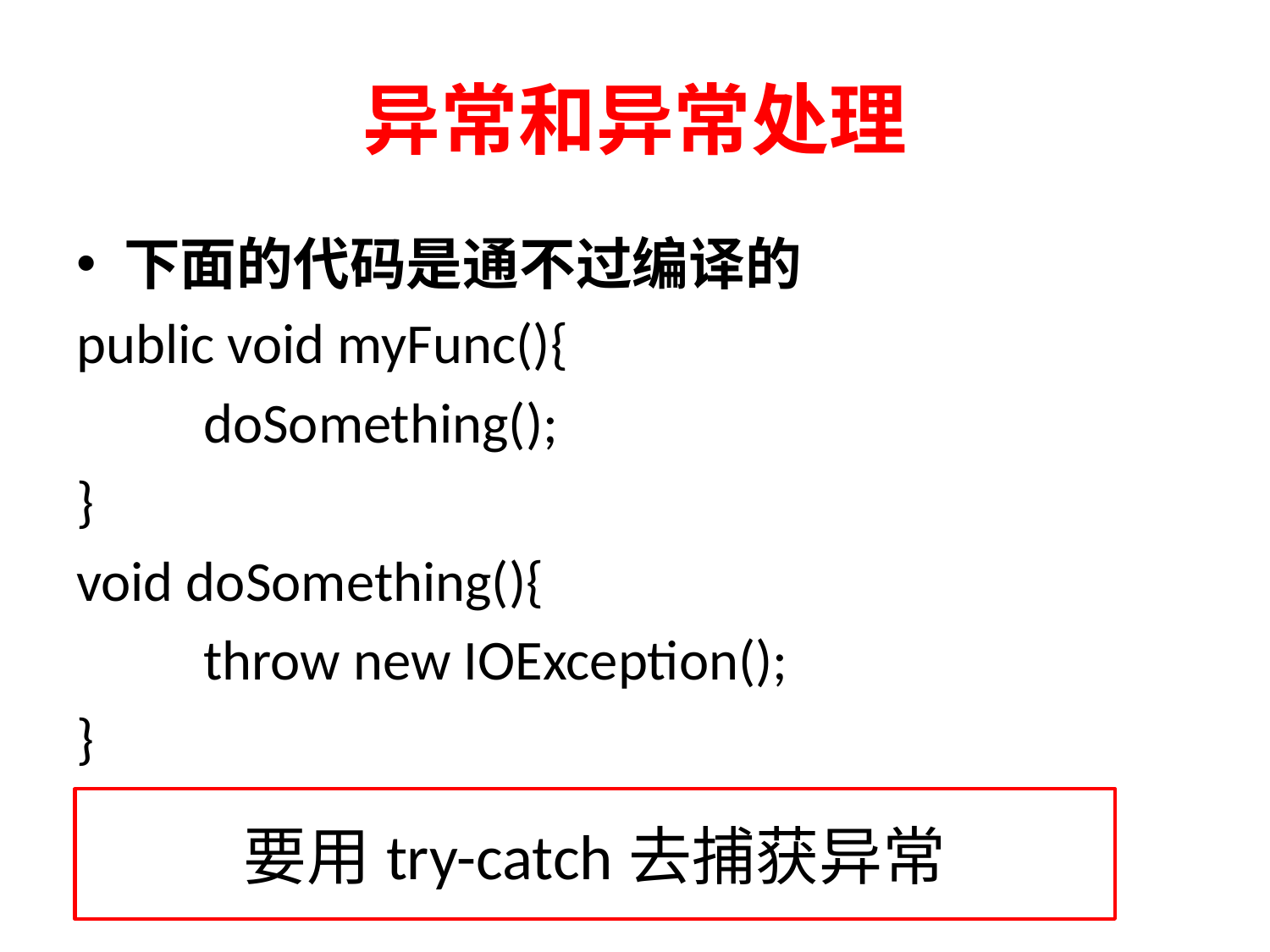

# 异常和异常处理
下面的代码是通不过编译的
public void myFunc(){
          doSomething();
}
void doSomething(){
	throw new IOException();
}
要用try-catch去捕获异常